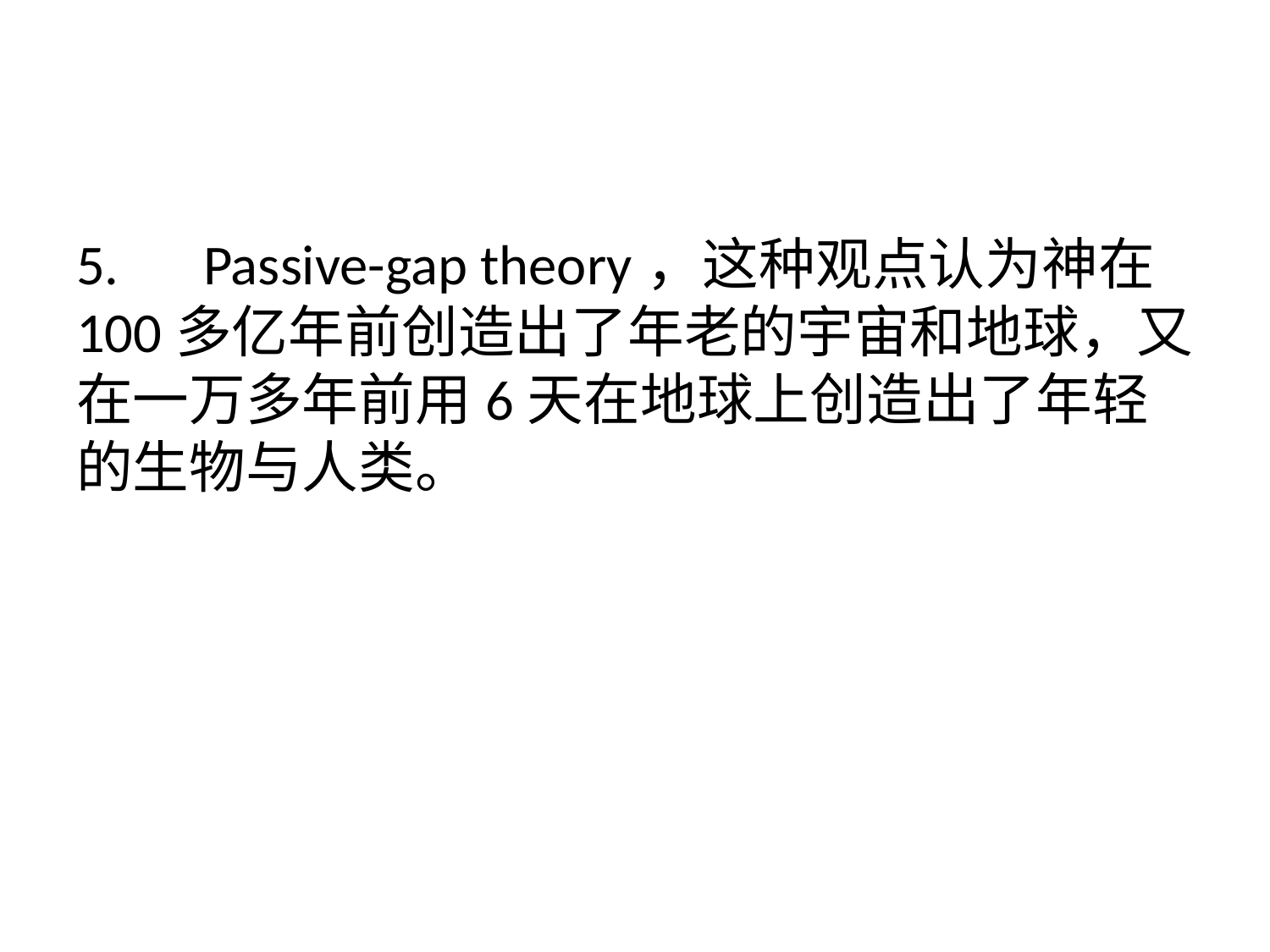

#
5.	Passive-gap theory，这种观点认为神在100多亿年前创造出了年老的宇宙和地球，又在一万多年前用6天在地球上创造出了年轻的生物与人类。